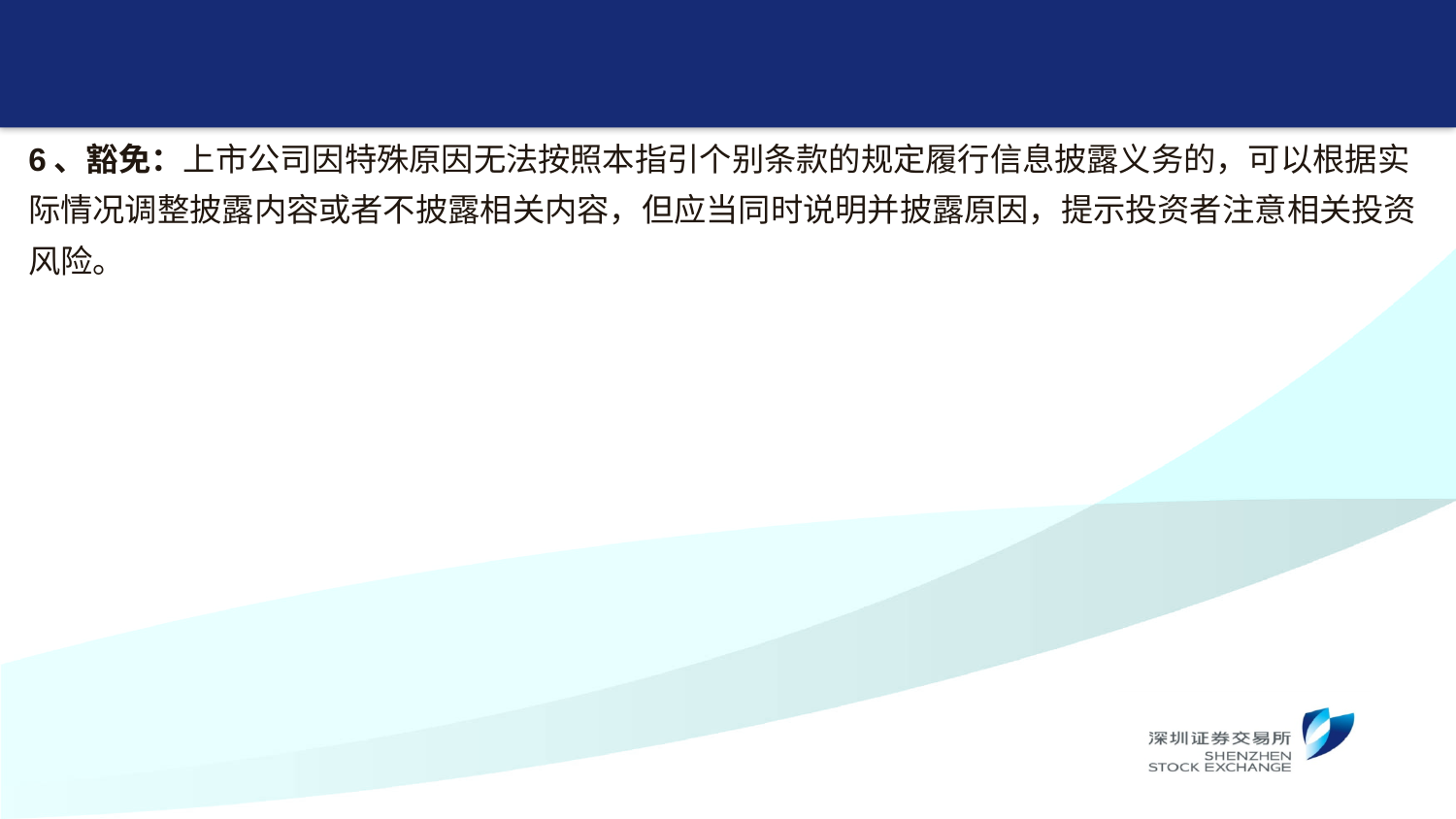

6、豁免：上市公司因特殊原因无法按照本指引个别条款的规定履行信息披露义务的，可以根据实际情况调整披露内容或者不披露相关内容，但应当同时说明并披露原因，提示投资者注意相关投资风险。